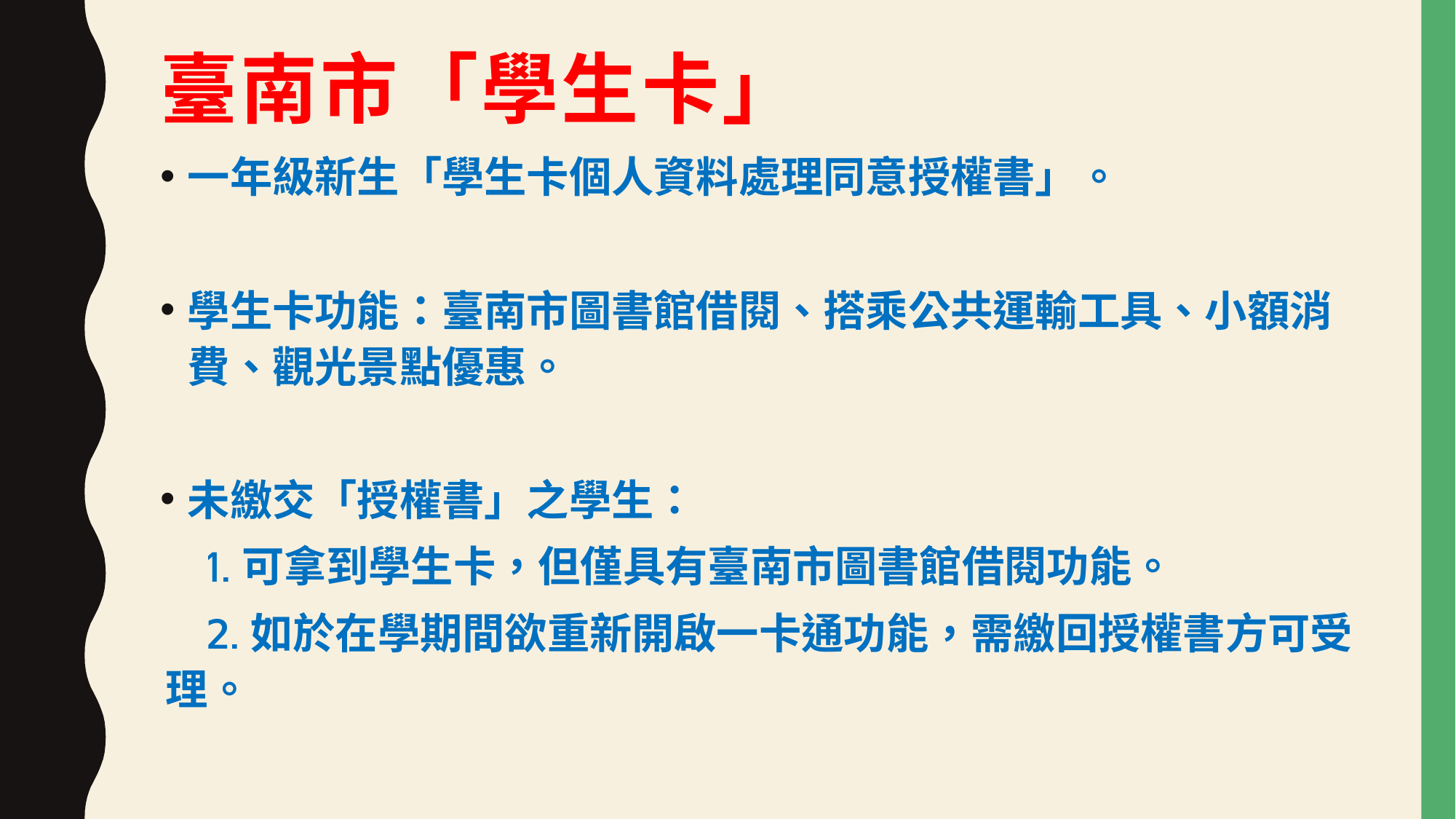

# 臺南市「學生卡」
一年級新生「學生卡個人資料處理同意授權書」。

學生卡功能：臺南市圖書館借閱、搭乘公共運輸工具、小額消費、觀光景點優惠。

未繳交「授權書」之學生：
   1.可拿到學生卡，但僅具有臺南市圖書館借閱功能。
   2.如於在學期間欲重新開啟一卡通功能，需繳回授權書方可受理。